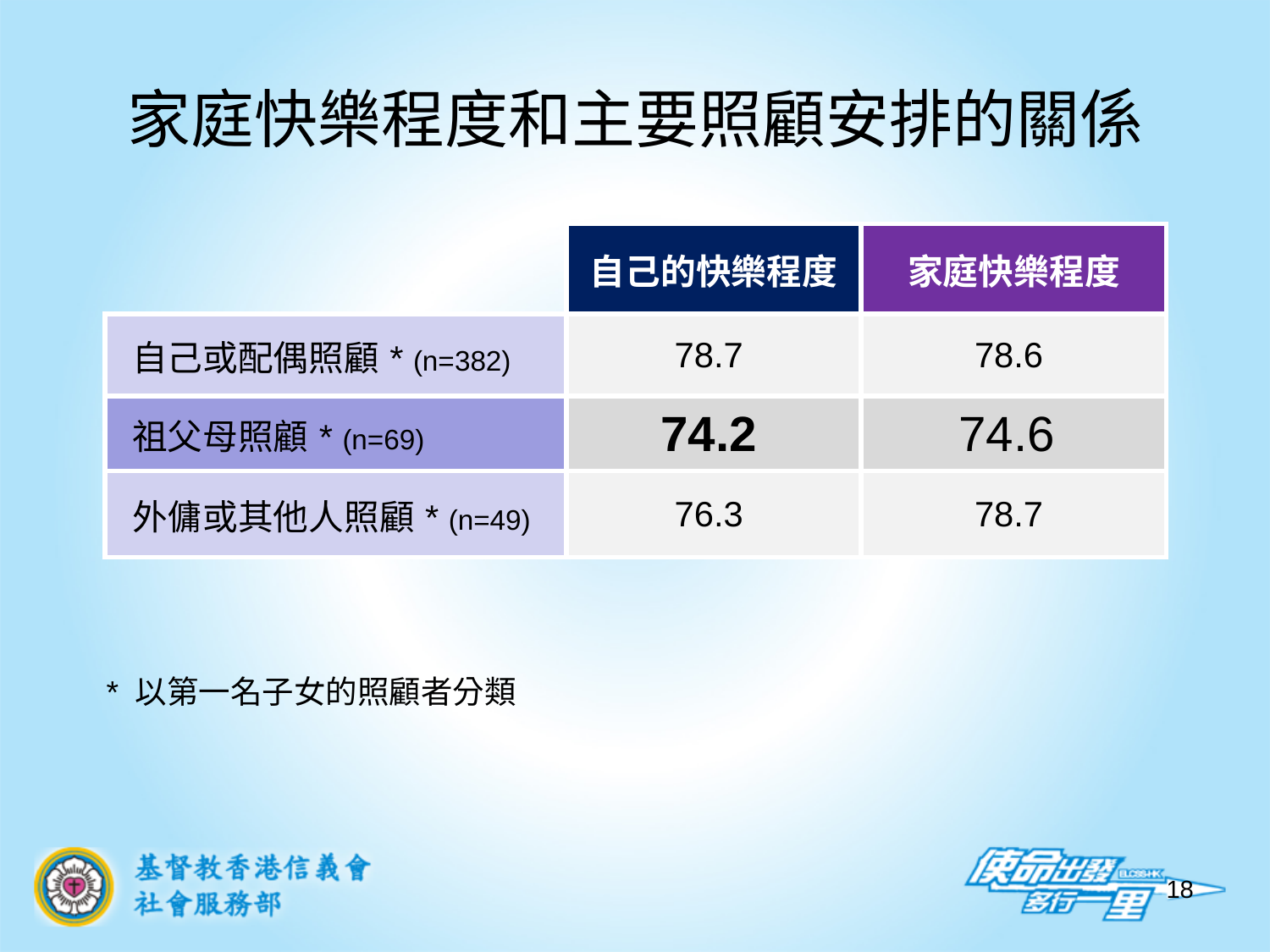

# 家庭快樂程度和主要照顧安排的關係
|  | 自己的快樂程度 | 家庭快樂程度 |
| --- | --- | --- |
| 自己或配偶照顧\* (n=382) | 78.7 | 78.6 |
| 祖父母照顧\* (n=69) | 74.2 | 74.6 |
| 外傭或其他人照顧\* (n=49) | 76.3 | 78.7 |
* 以第一名子女的照顧者分類
18